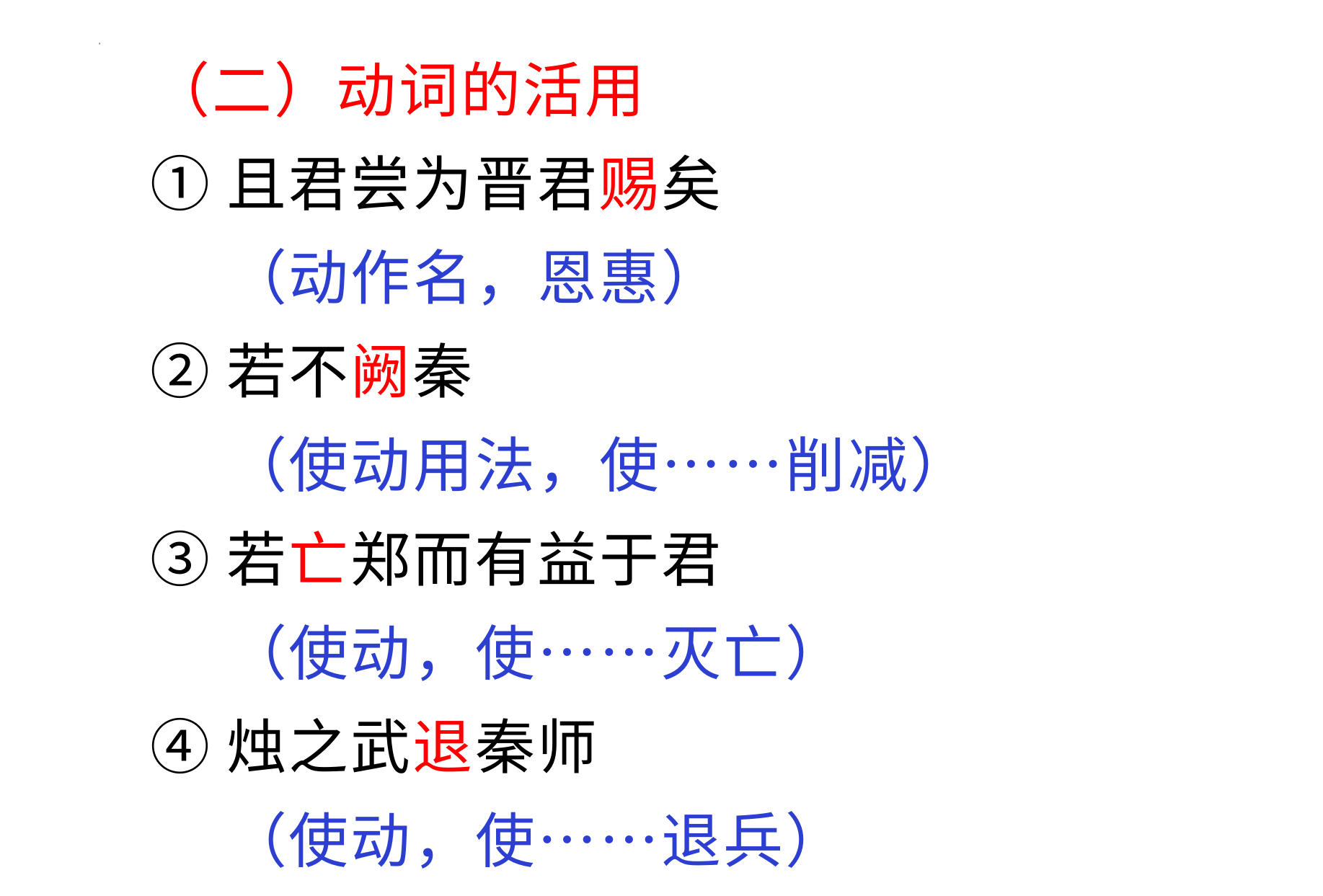

（二）动词的活用
①且君尝为晋君赐矣
    （动作名，恩惠）
②若不阙秦
    （使动用法，使……削减）
③若亡郑而有益于君
    （使动，使……灭亡）
④烛之武退秦师
    （使动，使……退兵）